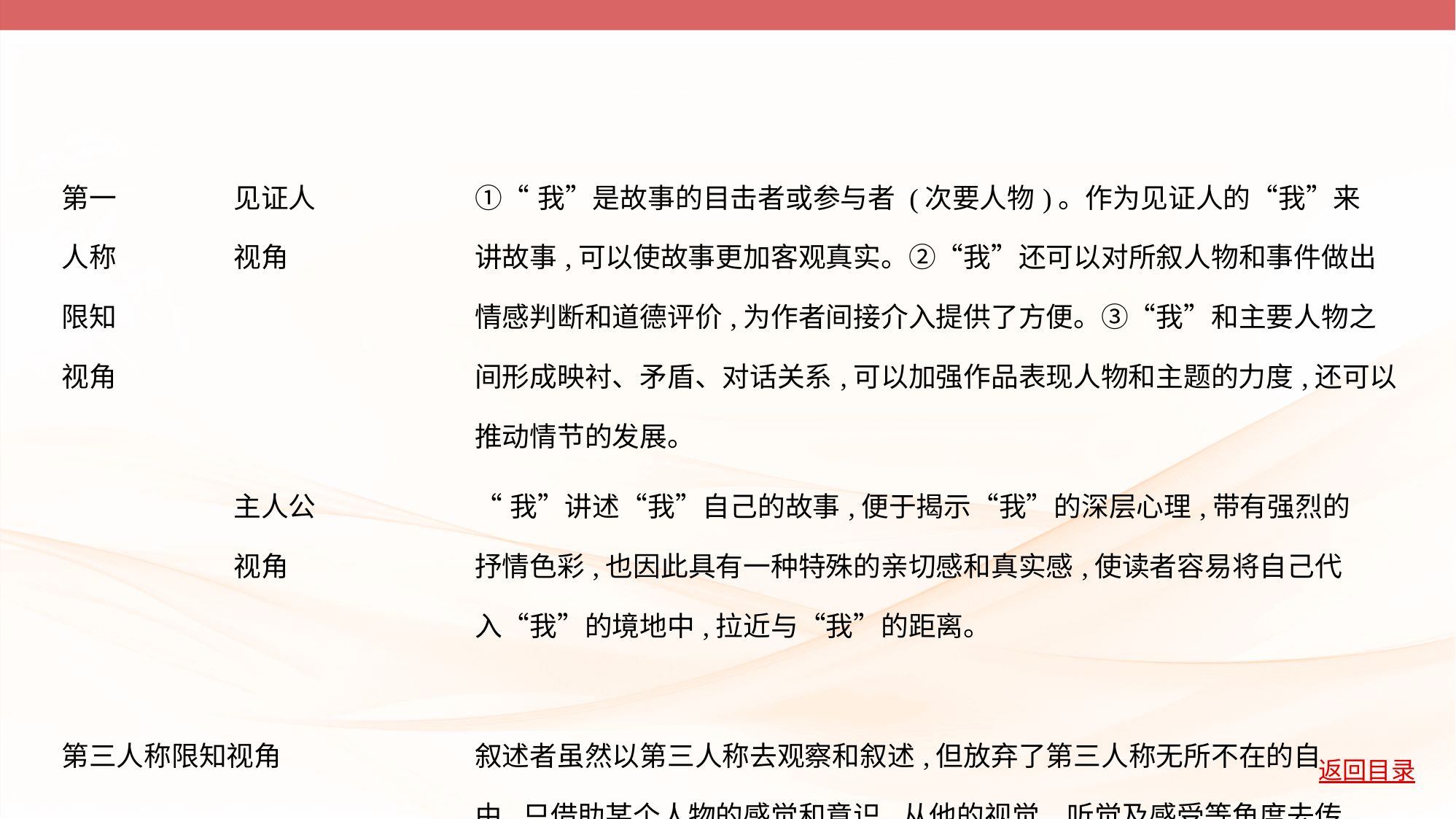

| 第一 人称 限知 视角 | 见证人 视角 | ①“我”是故事的目击者或参与者 (次要人物)。作为见证人的“我”来 讲故事,可以使故事更加客观真实。②“我”还可以对所叙人物和事件做出情感判断和道德评价,为作者间接介入提供了方便。③“我”和主要人物之间形成映衬、矛盾、对话关系,可以加强作品表现人物和主题的力度,还可以推动情节的发展。 |
| --- | --- | --- |
|  | 主人公 视角 | “我”讲述“我”自己的故事,便于揭示“我”的深层心理,带有强烈的 抒情色彩,也因此具有一种特殊的亲切感和真实感,使读者容易将自己代 入“我”的境地中,拉近与“我”的距离。 |
| 第三人称限知视角 |  | 叙述者虽然以第三人称去观察和叙述,但放弃了第三人称无所不在的自 由,只借助某个人物的感觉和意识,从他的视觉、听觉及感受等角度去传 达一切,也就是“从这个人物的眼睛所看到的故事”。 |